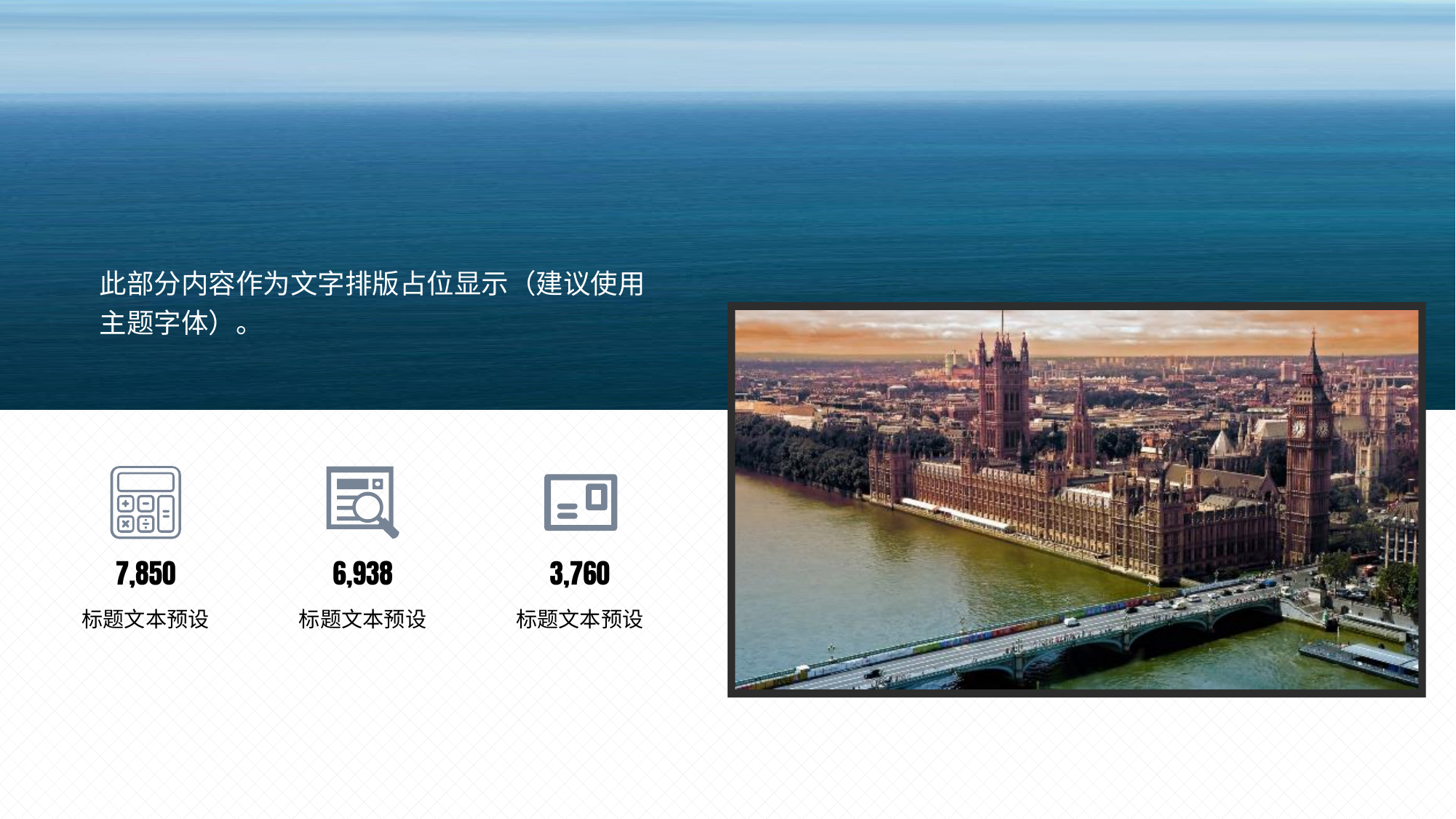

此部分内容作为文字排版占位显示（建议使用主题字体）。

7,850
6,938
3,760
标题文本预设
标题文本预设
标题文本预设
#